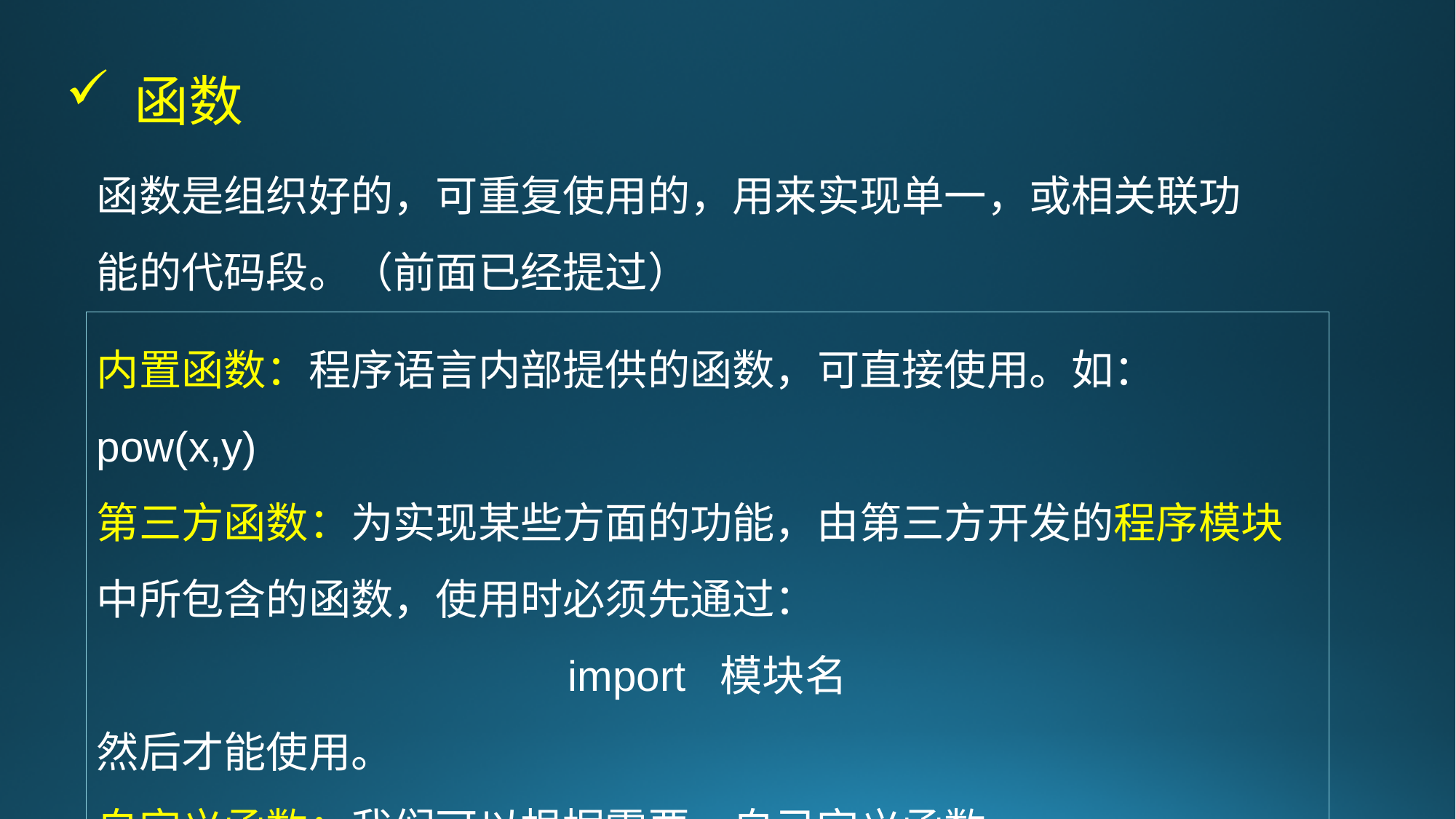

函数
函数是组织好的，可重复使用的，用来实现单一，或相关联功能的代码段。（前面已经提过）
内置函数：程序语言内部提供的函数，可直接使用。如：pow(x,y)
第三方函数：为实现某些方面的功能，由第三方开发的程序模块中所包含的函数，使用时必须先通过：
import  模块名
然后才能使用。
自定义函数：我们可以根据需要，自己定义函数。